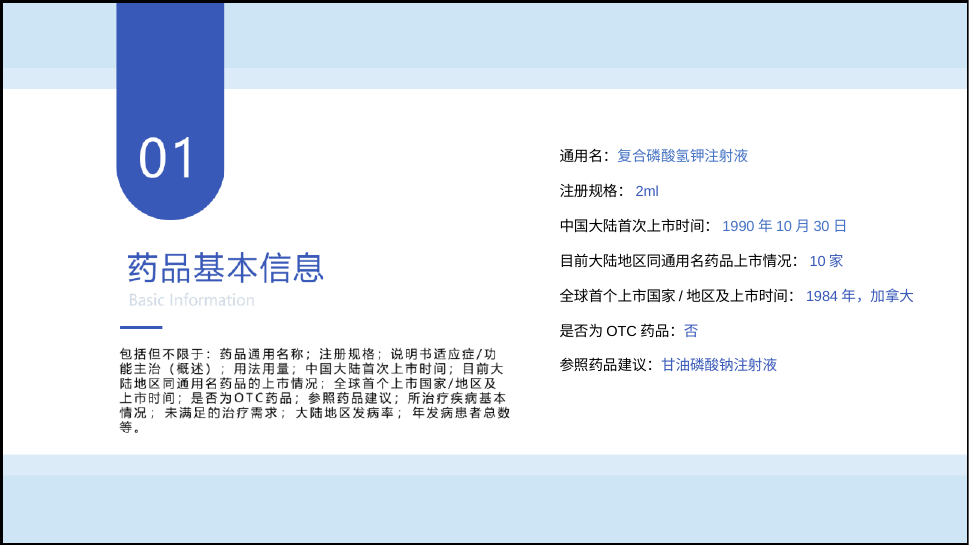

通用名：复合磷酸氢钾注射液
注册规格：2ml
中国大陆首次上市时间：1990年10月30日
目前大陆地区同通用名药品上市情况：10家
全球首个上市国家/地区及上市时间：1984年，加拿大
是否为OTC药品：否
参照药品建议：甘油磷酸钠注射液